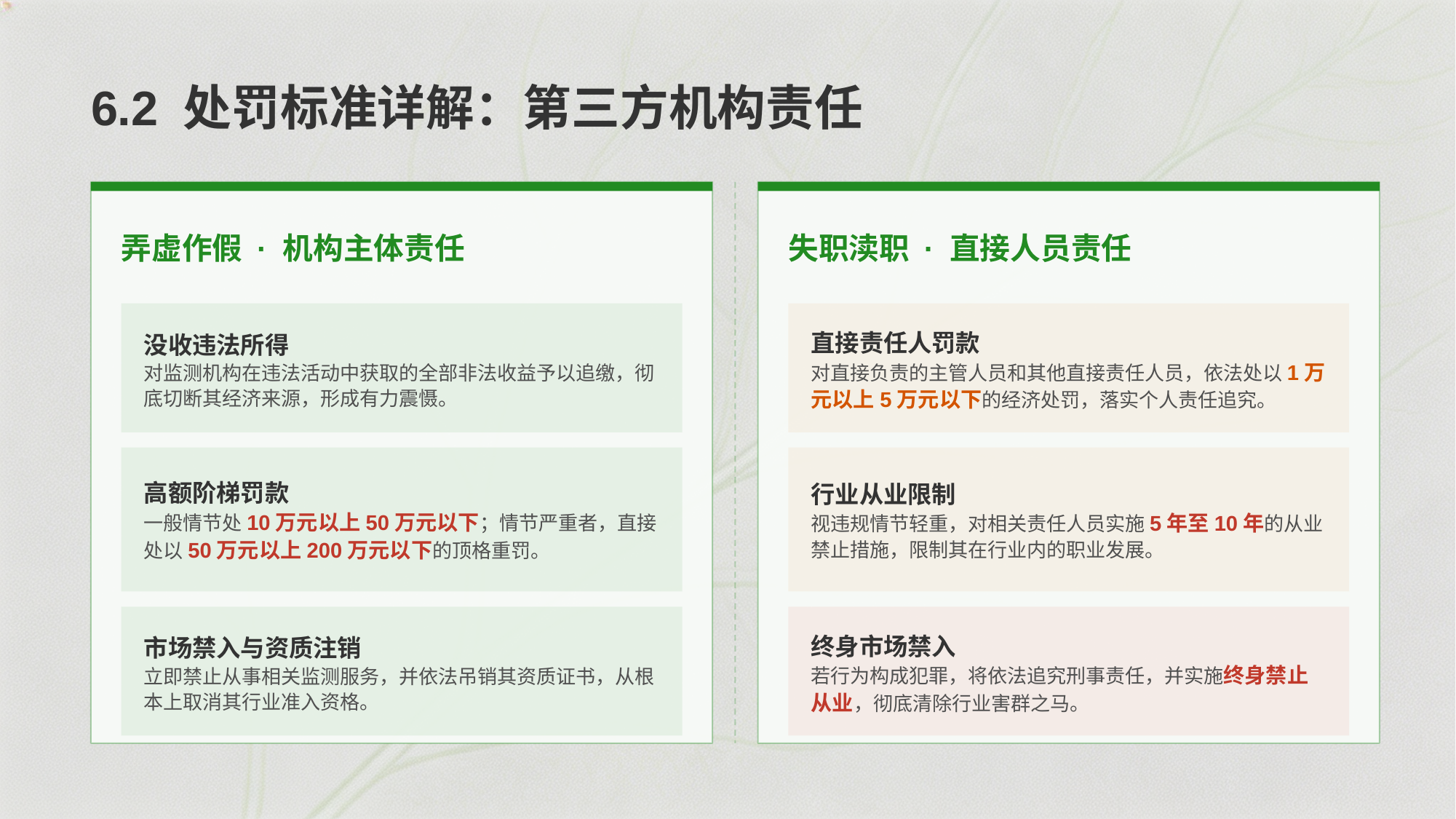

6.2 处罚标准详解：第三方机构责任

弄虚作假 · 机构主体责任
失职渎职 · 直接人员责任

没收违法所得
对监测机构在违法活动中获取的全部非法收益予以追缴，彻底切断其经济来源，形成有力震慑。
直接责任人罚款
对直接负责的主管人员和其他直接责任人员，依法处以1万元以上5万元以下的经济处罚，落实个人责任追究。

高额阶梯罚款
一般情节处10万元以上50万元以下；情节严重者，直接处以50万元以上200万元以下的顶格重罚。
行业从业限制
视违规情节轻重，对相关责任人员实施5年至10年的从业禁止措施，限制其在行业内的职业发展。

市场禁入与资质注销
立即禁止从事相关监测服务，并依法吊销其资质证书，从根本上取消其行业准入资格。
终身市场禁入
若行为构成犯罪，将依法追究刑事责任，并实施终身禁止从业，彻底清除行业害群之马。